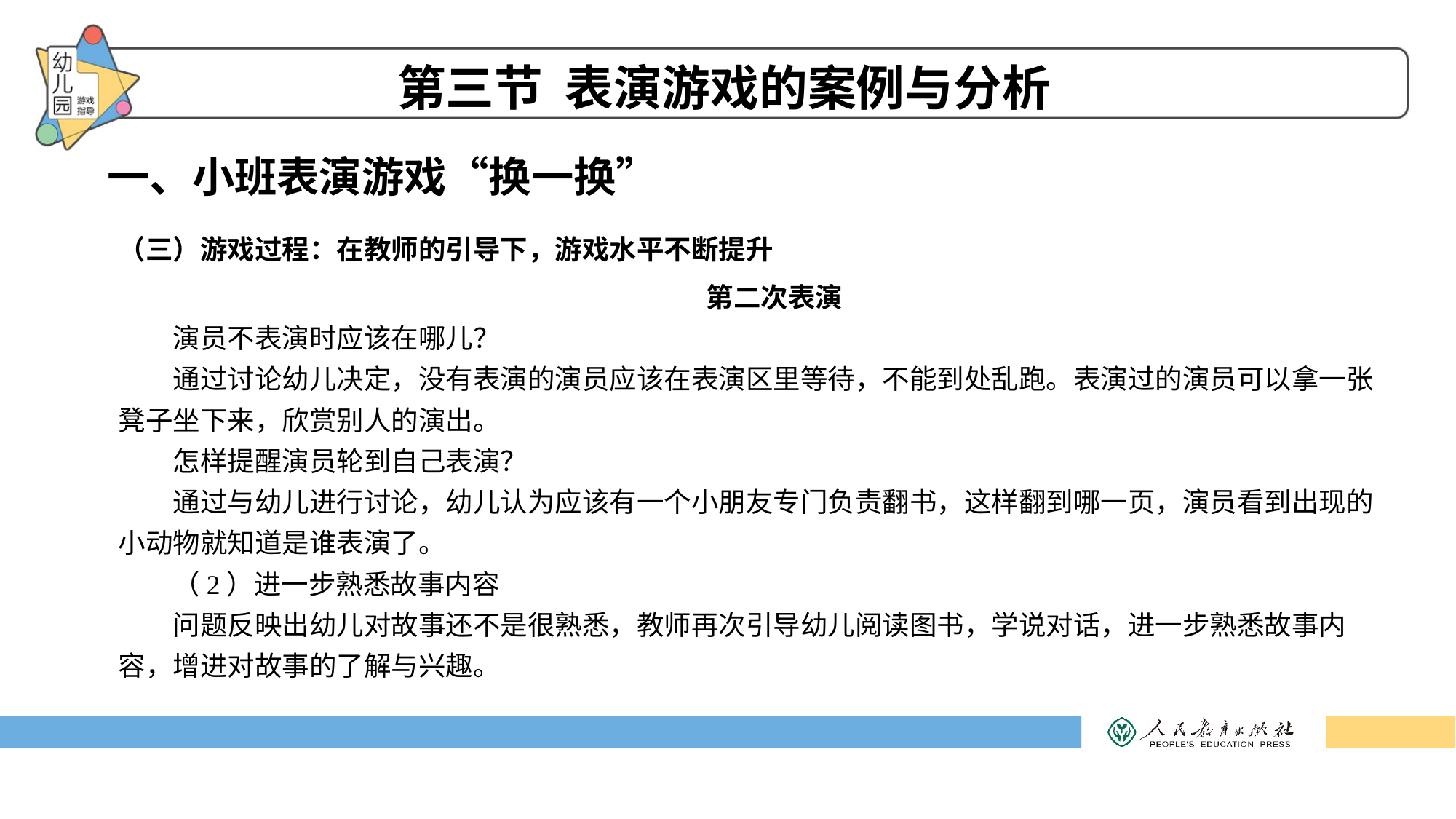

第三节  表演游戏的案例与分析
一、小班表演游戏“换一换”
（三）游戏过程：在教师的引导下，游戏水平不断提升
第二次表演
演员不表演时应该在哪儿？
通过讨论幼儿决定，没有表演的演员应该在表演区里等待，不能到处乱跑。表演过的演员可以拿一张凳子坐下来，欣赏别人的演出。
怎样提醒演员轮到自己表演？
通过与幼儿进行讨论，幼儿认为应该有一个小朋友专门负责翻书，这样翻到哪一页，演员看到出现的小动物就知道是谁表演了。
（2）进一步熟悉故事内容
问题反映出幼儿对故事还不是很熟悉，教师再次引导幼儿阅读图书，学说对话，进一步熟悉故事内容，增进对故事的了解与兴趣。